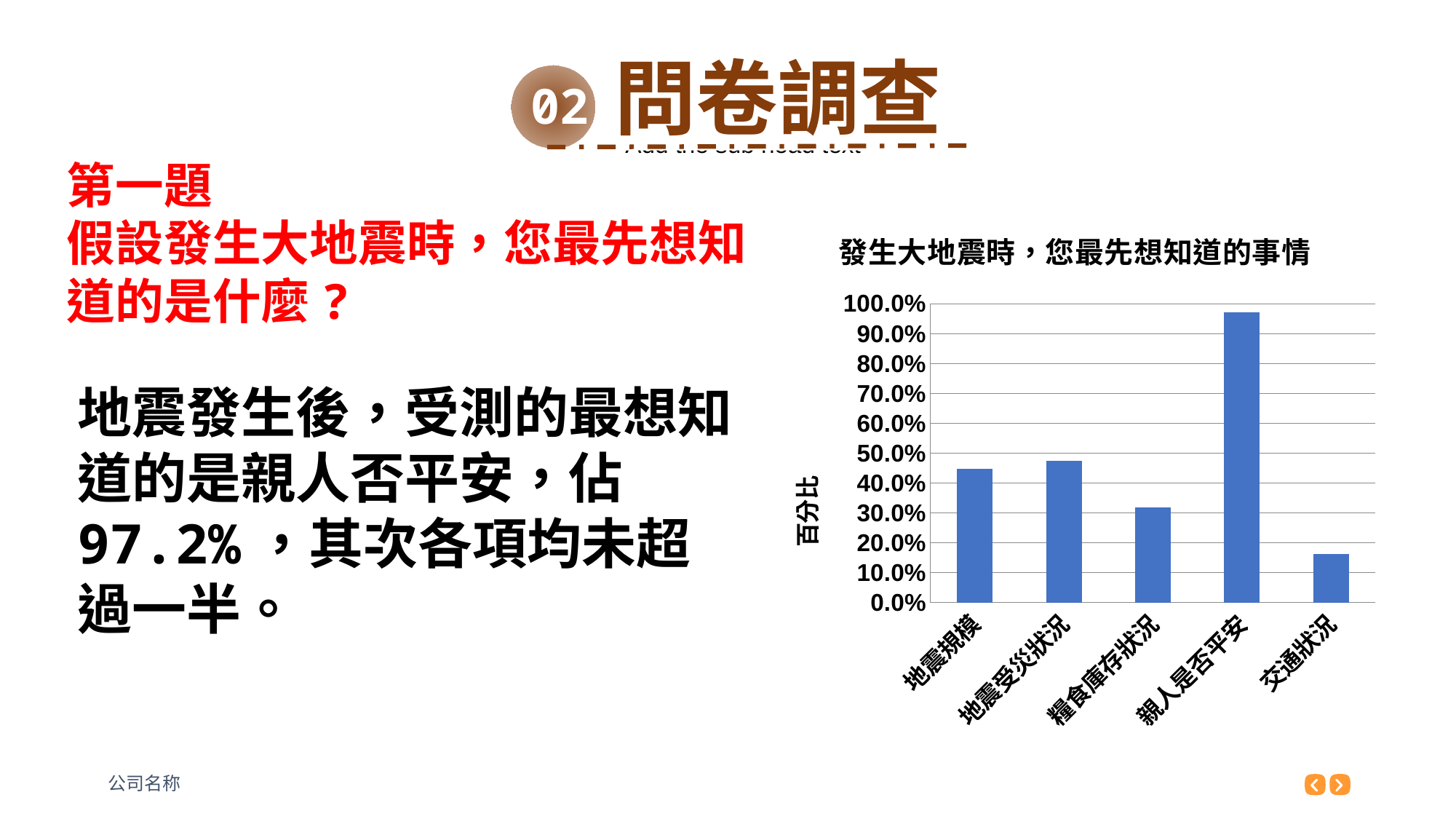

問卷調查
第一題
假設發生大地震時，您最先想知道的是什麼?

### Chart: 發生大地震時，您最先想知道的事情

| Category |  |
|---|---|
| 地震規模 | 0.44680851063829785 |
| 地震受災狀況 | 0.4751773049645391 |
| 糧食庫存狀況 | 0.31914893617021284 |
| 親人是否平安 | 0.9716312056737589 |
| 交通狀況 | 0.16312056737588648 |
地震發生後，受測的最想知道的是親人否平安，佔97.2%，其次各項均未超過一半。